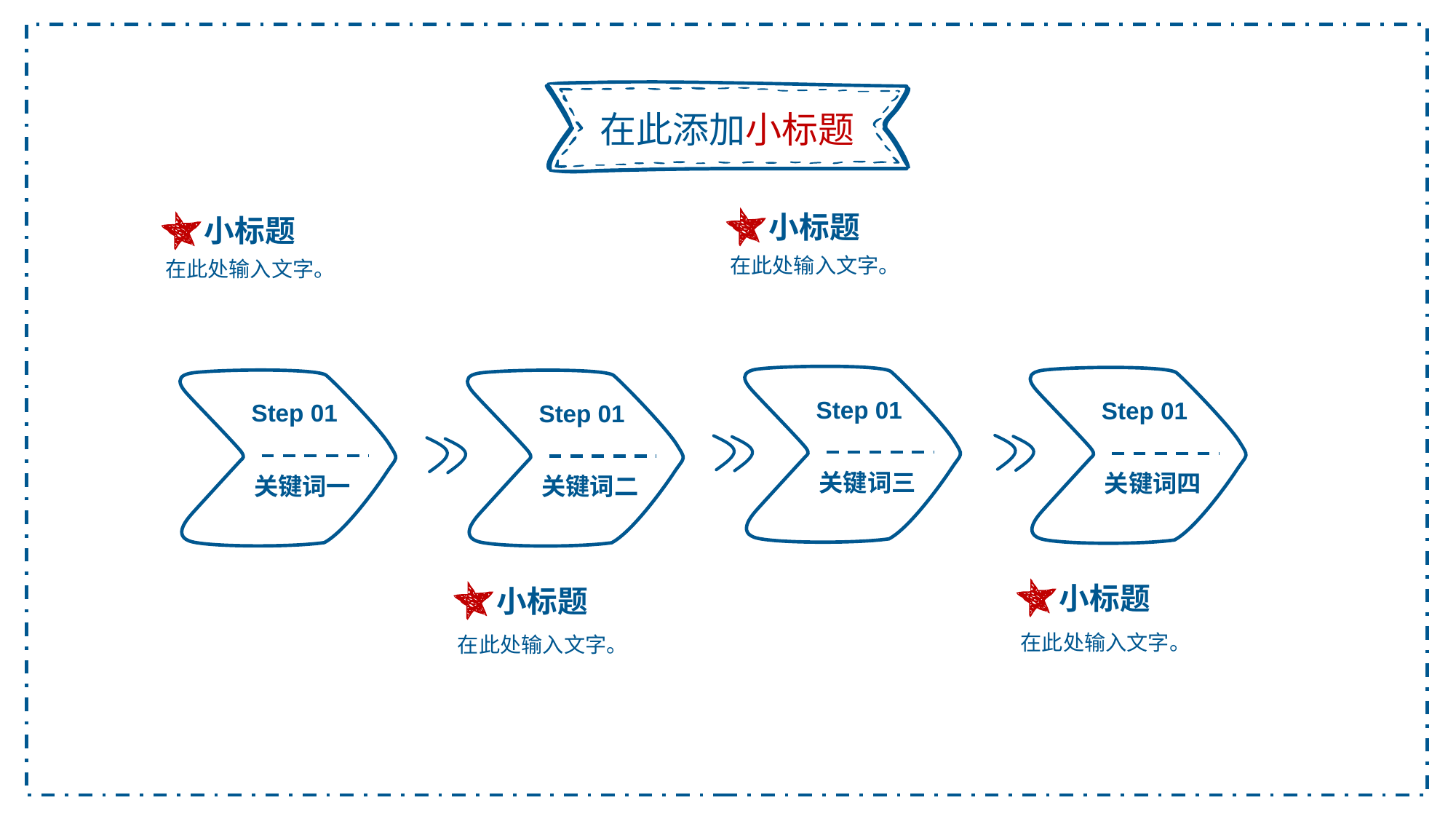

在此添加小标题
小标题
小标题

在此处输入文字。
在此处输入文字。

Step 01
Step 01
Step 01
Step 01

关键词三
关键词四
关键词一
关键词二
小标题
小标题

在此处输入文字。
在此处输入文字。